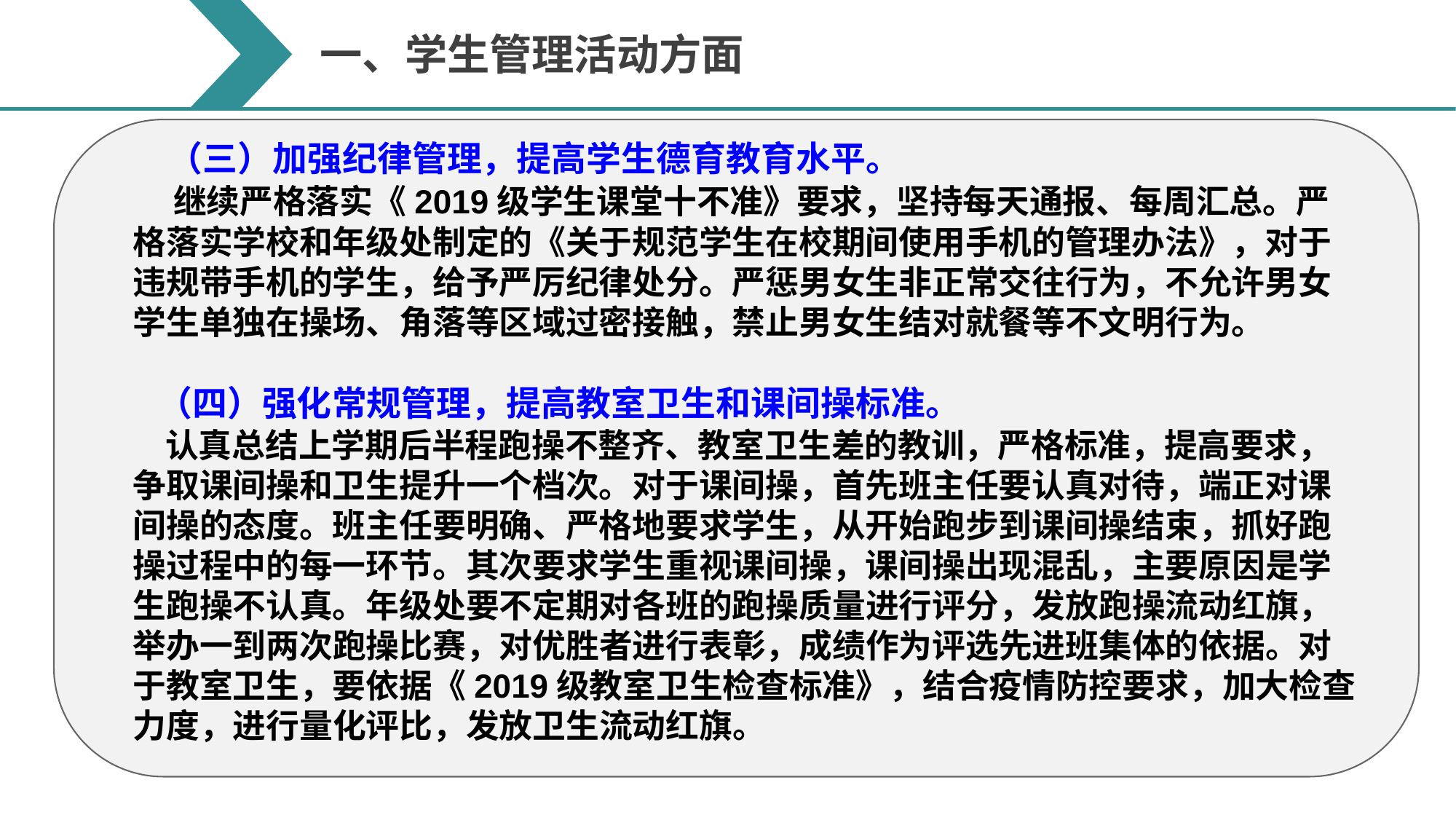

一、学生管理活动方面

   （三）加强纪律管理，提高学生德育教育水平。
    继续严格落实《2019级学生课堂十不准》要求，坚持每天通报、每周汇总。严格落实学校和年级处制定的《关于规范学生在校期间使用手机的管理办法》，对于违规带手机的学生，给予严厉纪律处分。严惩男女生非正常交往行为，不允许男女学生单独在操场、角落等区域过密接触，禁止男女生结对就餐等不文明行为。

  （四）强化常规管理，提高教室卫生和课间操标准。
   认真总结上学期后半程跑操不整齐、教室卫生差的教训，严格标准，提高要求，争取课间操和卫生提升一个档次。对于课间操，首先班主任要认真对待，端正对课间操的态度。班主任要明确、严格地要求学生，从开始跑步到课间操结束，抓好跑操过程中的每一环节。其次要求学生重视课间操，课间操出现混乱，主要原因是学生跑操不认真。年级处要不定期对各班的跑操质量进行评分，发放跑操流动红旗，举办一到两次跑操比赛，对优胜者进行表彰，成绩作为评选先进班集体的依据。对于教室卫生，要依据《2019级教室卫生检查标准》，结合疫情防控要求，加大检查力度，进行量化评比，发放卫生流动红旗。